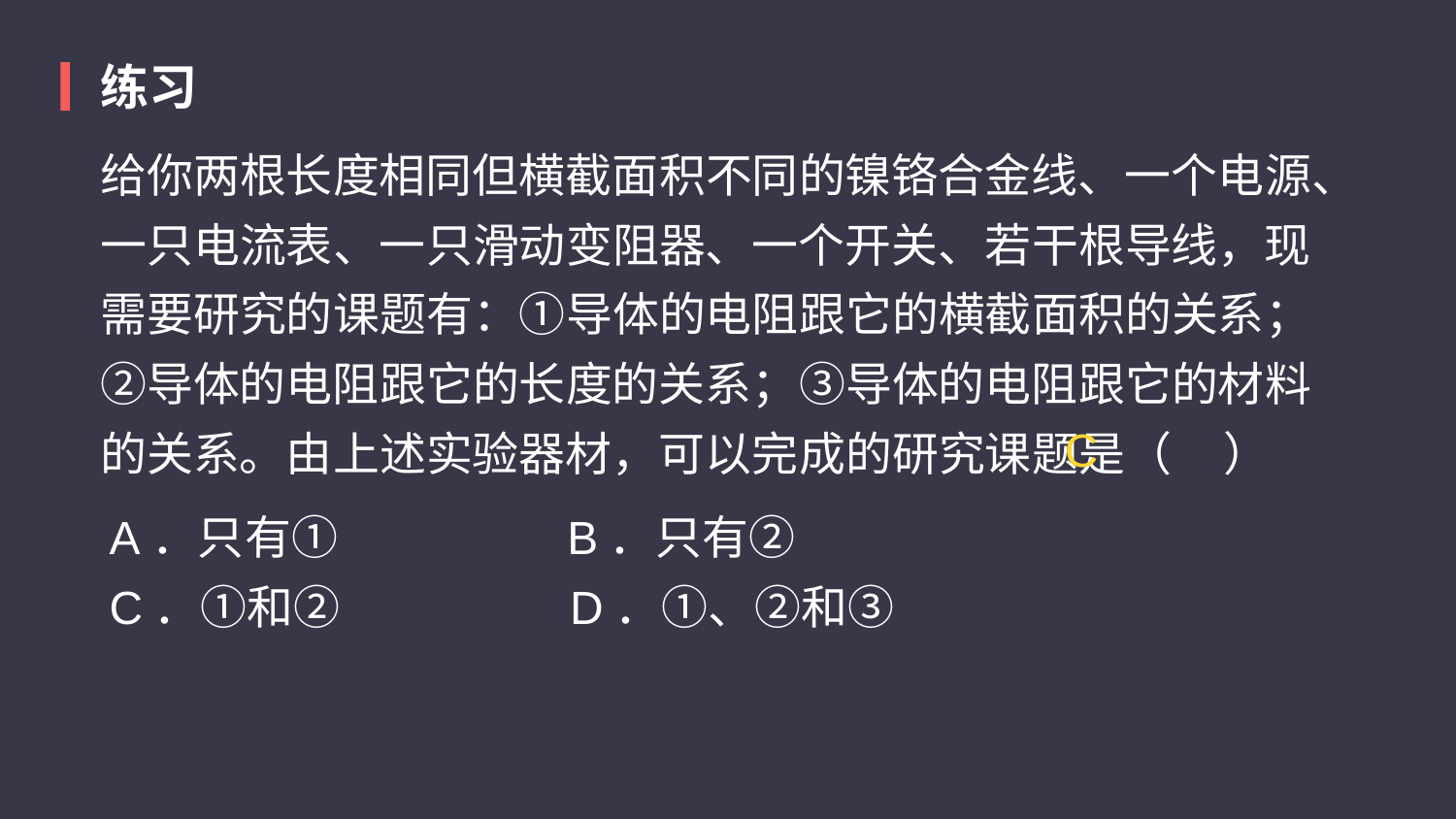

练习

给你两根长度相同但横截面积不同的镍铬合金线、一个电源、一只电流表、一只滑动变阻器、一个开关、若干根导线，现需要研究的课题有：①导体的电阻跟它的横截面积的关系；②导体的电阻跟它的长度的关系；③导体的电阻跟它的材料的关系。由上述实验器材，可以完成的研究课题是（     ）
C
A．只有①　　            B．只有②
C．①和②　　            D．①、②和③